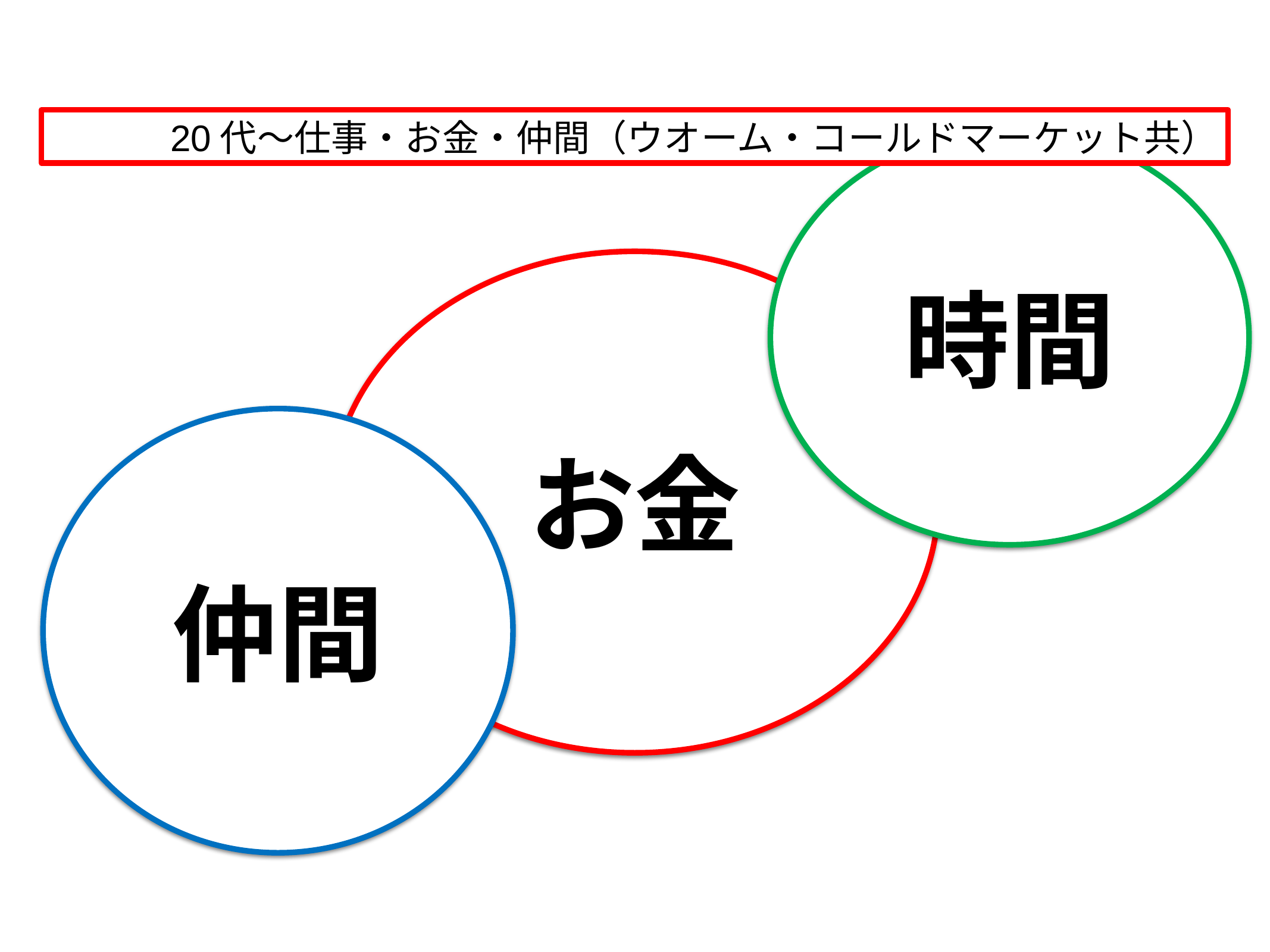

20代～仕事・お金・仲間（ウオーム・コールドマーケット共）
時間
お金
仲間
より良い幸せな人生にするには？